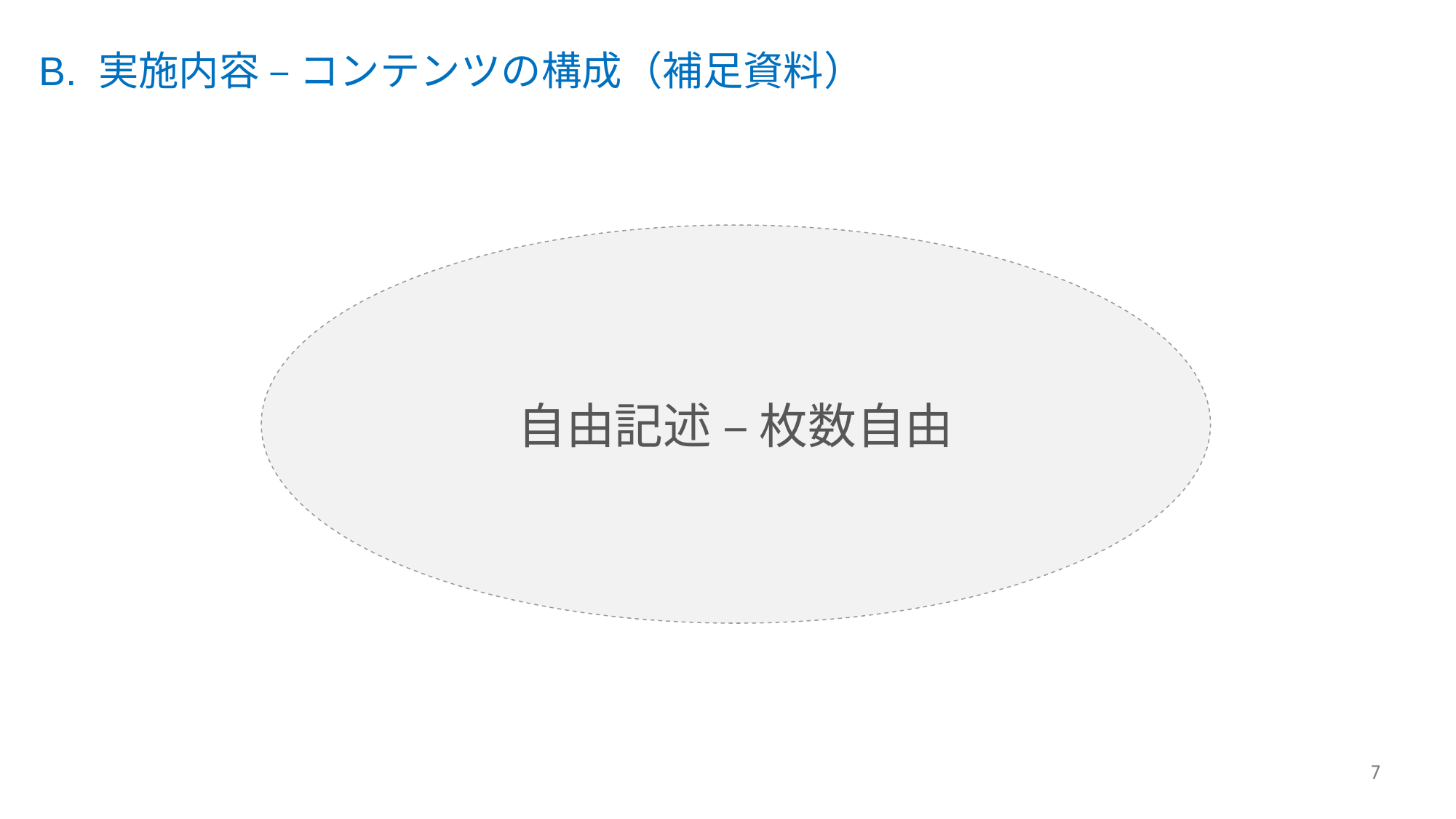

B. 実施内容 – コンテンツの構成（補足資料）
自由記述 – 枚数自由